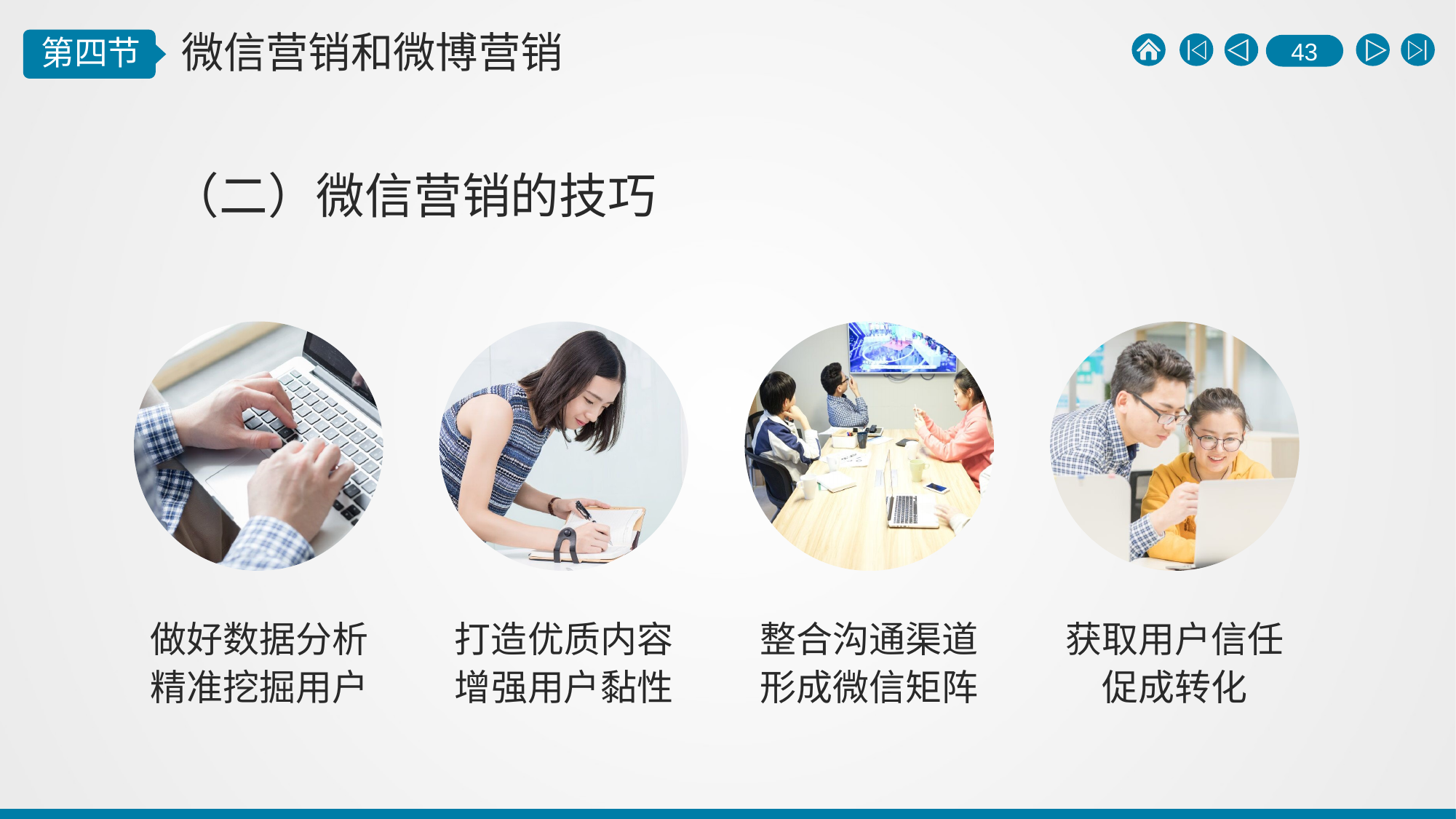

（二）微信营销的技巧

做好数据分析
精准挖掘用户
打造优质内容
增强用户黏性
整合沟通渠道
形成微信矩阵
获取用户信任
促成转化